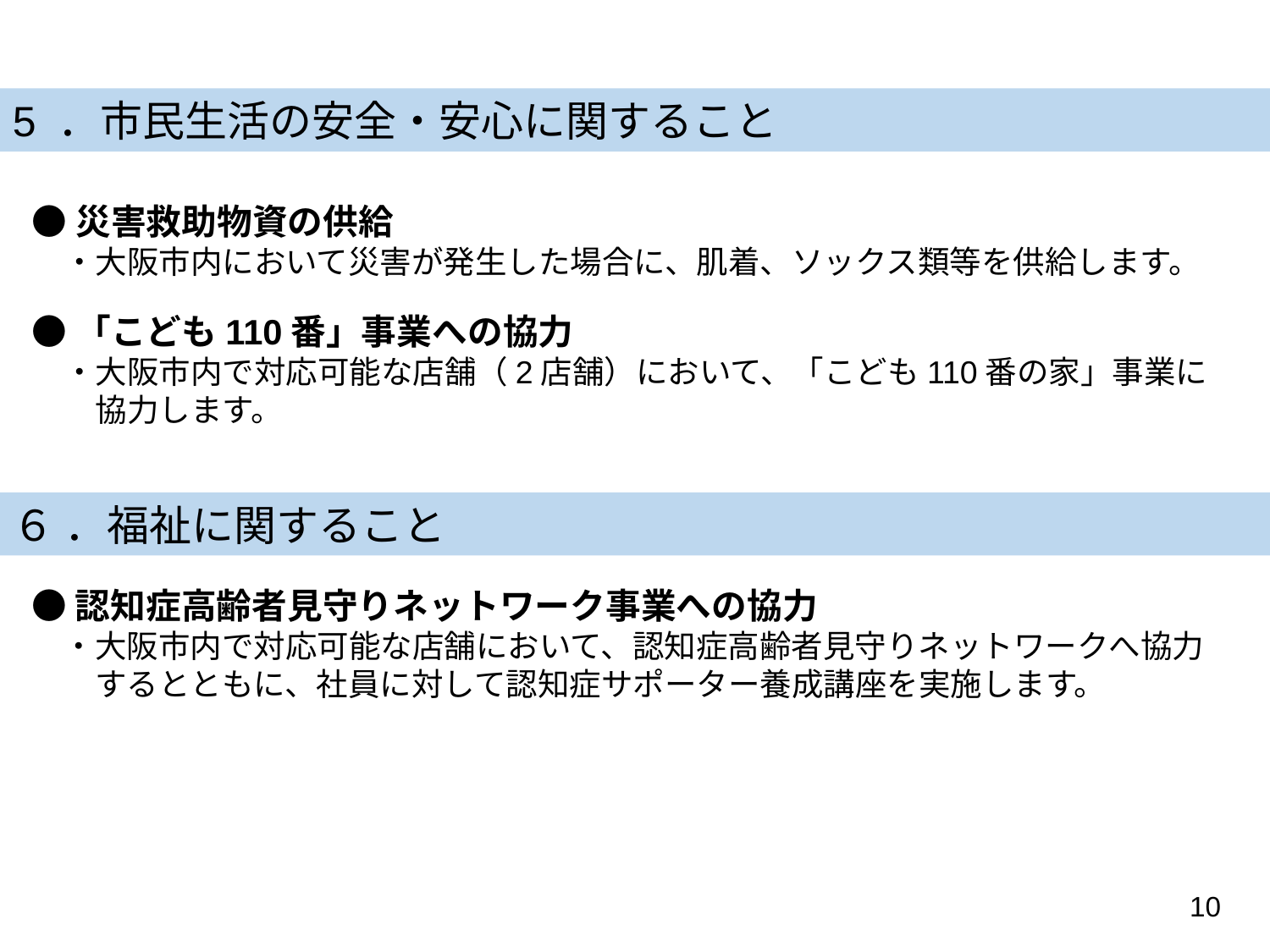

5 ．市民生活の安全・安心に関すること
●災害救助物資の供給
　・大阪市内において災害が発生した場合に、肌着、ソックス類等を供給します。

●「こども110番」事業への協力
　・大阪市内で対応可能な店舗（2店舗）において、「こども110番の家」事業に
　　協力します。
６ ．福祉に関すること
●認知症高齢者見守りネットワーク事業への協力
　・大阪市内で対応可能な店舗において、認知症高齢者見守りネットワークへ協力
　　するとともに、社員に対して認知症サポーター養成講座を実施します。
10